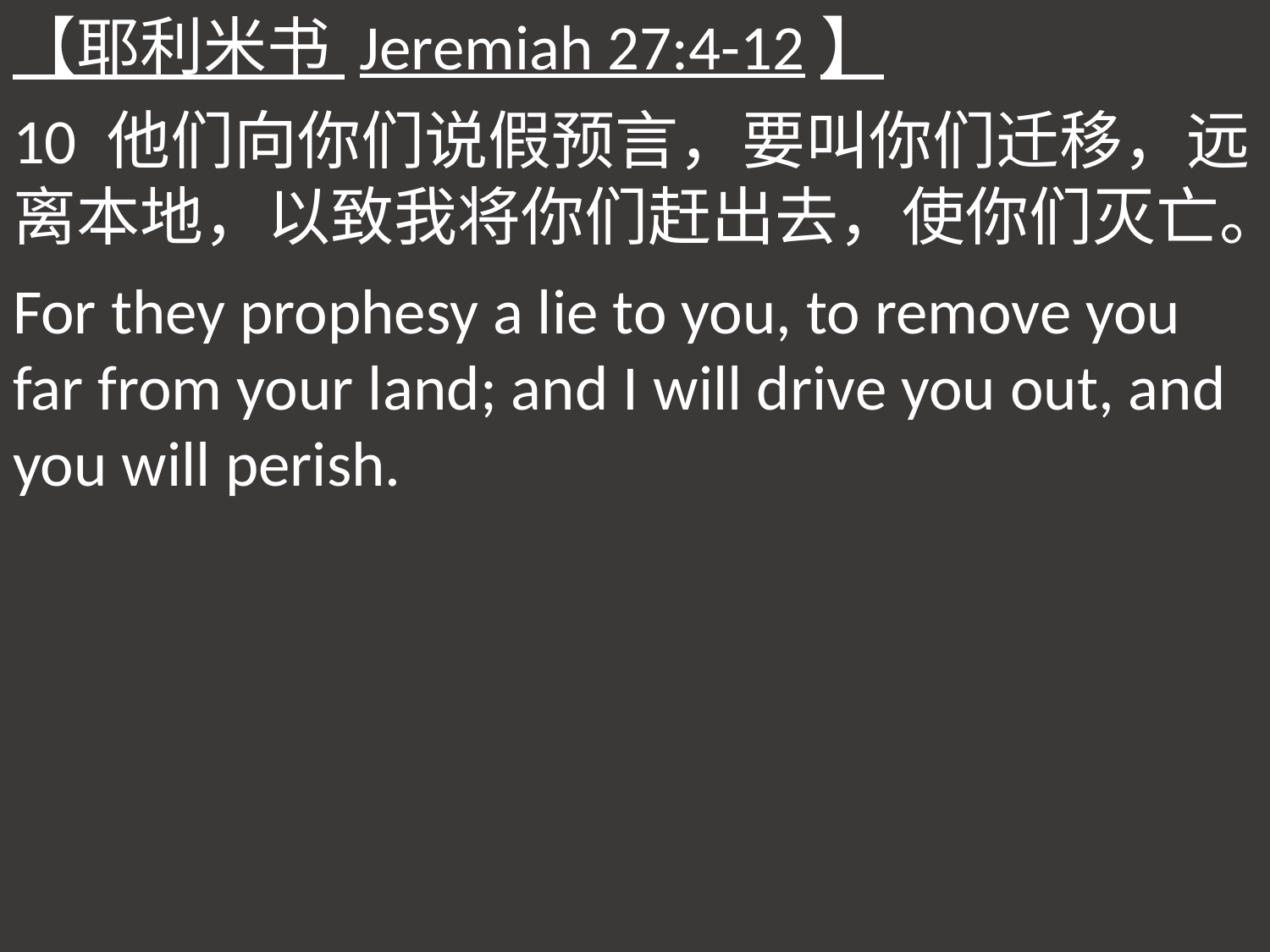

【耶利米书 Jeremiah 27:4-12】
10 他们向你们说假预言，要叫你们迁移，远离本地，以致我将你们赶出去，使你们灭亡。
For they prophesy a lie to you, to remove you far from your land; and I will drive you out, and you will perish.